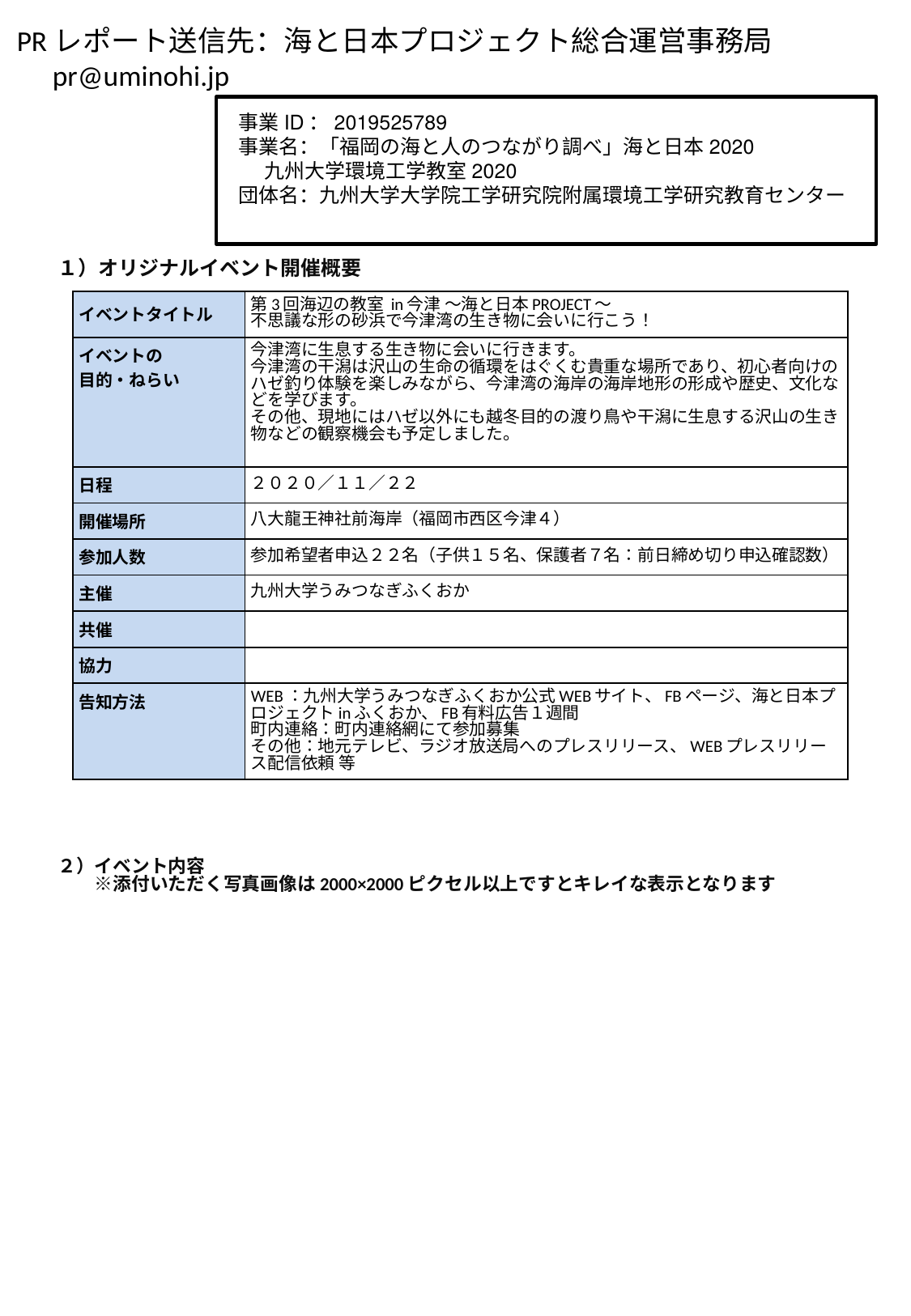

事業ID：2019525789
事業名：「福岡の海と人のつながり調べ」海と日本2020
　 九州大学環境工学教室2020
団体名：九州大学大学院工学研究院附属環境工学研究教育センター
１）オリジナルイベント開催概要
| イベントタイトル | 第3回海辺の教室 in今津 ～海と日本PROJECT～ 不思議な形の砂浜で今津湾の生き物に会いに行こう！ |
| --- | --- |
| イベントの 目的・ねらい | 今津湾に生息する生き物に会いに行きます。 今津湾の干潟は沢山の生命の循環をはぐくむ貴重な場所であり、初心者向けのハゼ釣り体験を楽しみながら、今津湾の海岸の海岸地形の形成や歴史、文化などを学びます。 その他、現地にはハゼ以外にも越冬目的の渡り鳥や干潟に生息する沢山の生き物などの観察機会も予定しました。 |
| 日程 | ２０２０／１１／２２ |
| 開催場所 | 八大龍王神社前海岸（福岡市西区今津４） |
| 参加人数 | 参加希望者申込２２名（子供１５名、保護者７名：前日締め切り申込確認数） |
| 主催 | 九州大学うみつなぎふくおか |
| 共催 |  |
| 協力 |  |
| 告知方法 | WEB：九州大学うみつなぎふくおか公式WEBサイト、FBページ、海と日本プロジェクトinふくおか、FB有料広告１週間 町内連絡：町内連絡網にて参加募集 その他：地元テレビ、ラジオ放送局へのプレスリリース、WEBプレスリリース配信依頼 等 |
２）イベント内容
　　※添付いただく写真画像は2000×2000ピクセル以上ですとキレイな表示となります